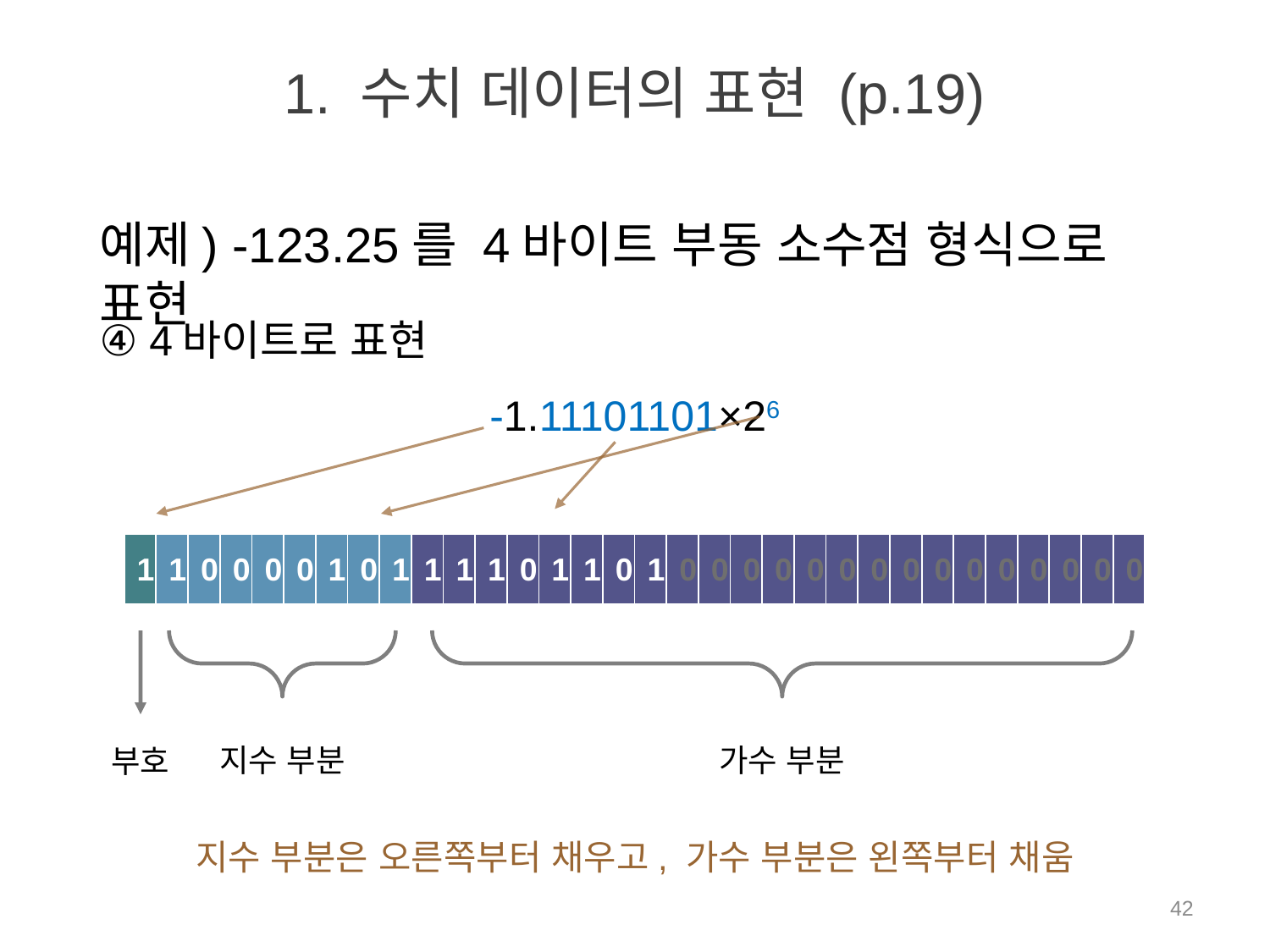

# 1. 수치 데이터의 표현 (p.19)
예제) -123.25를 4바이트 부동 소수점 형식으로 표현
④ 4바이트로 표현

-1.11101101×26
| 1 | 1 | 0 | 0 | 0 | 0 | 1 | 0 | 1 | 1 | 1 | 1 | 0 | 1 | 1 | 0 | 1 | 0 | 0 | 0 | 0 | 0 | 0 | 0 | 0 | 0 | 0 | 0 | 0 | 0 | 0 | 0 |
| --- | --- | --- | --- | --- | --- | --- | --- | --- | --- | --- | --- | --- | --- | --- | --- | --- | --- | --- | --- | --- | --- | --- | --- | --- | --- | --- | --- | --- | --- | --- | --- |

지수 부분
가수 부분
부호
지수 부분은 오른쪽부터 채우고, 가수 부분은 왼쪽부터 채움
42